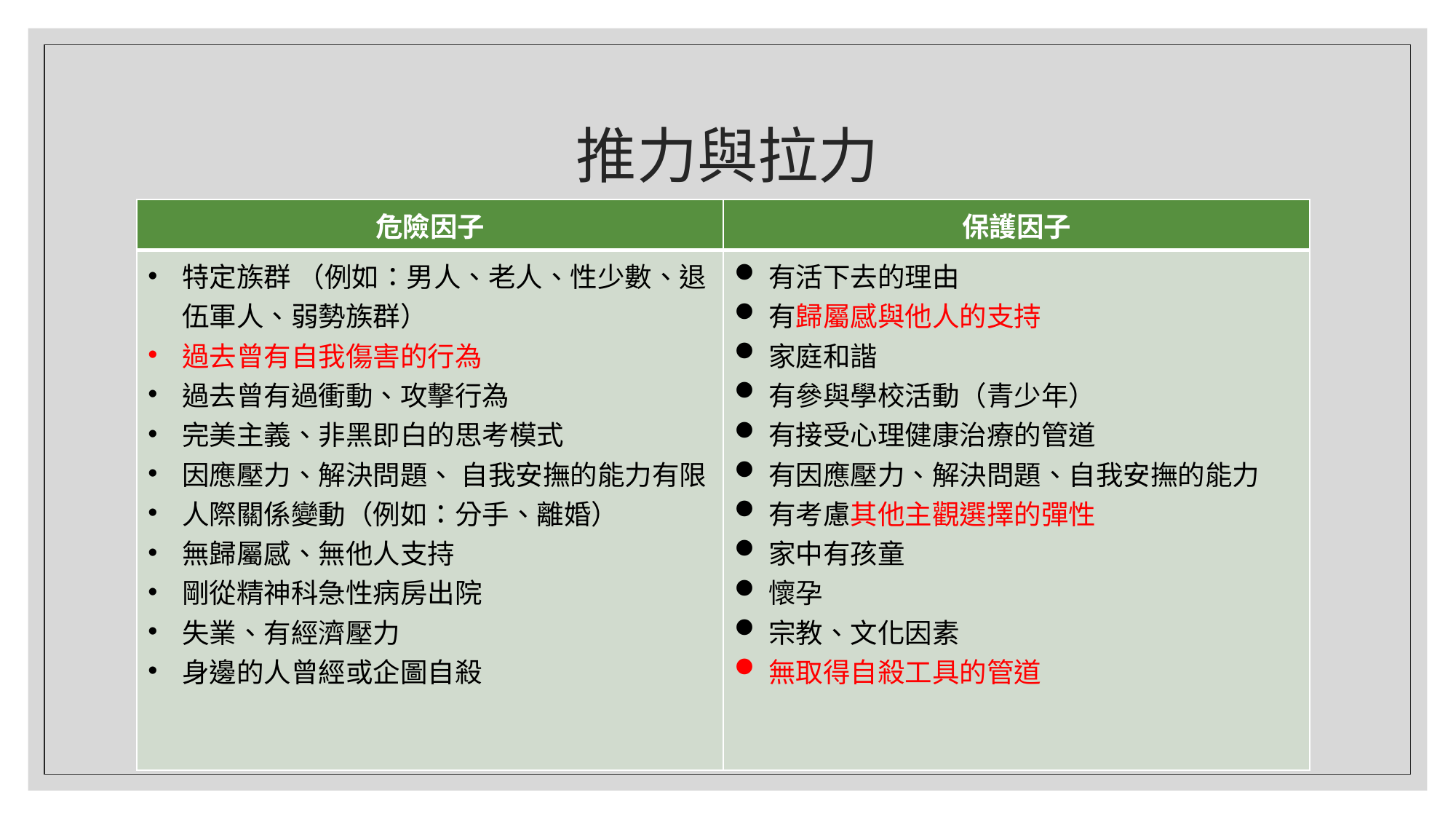

# 推力與拉力
| 危險因子 | 保護因子 |
| --- | --- |
| 特定族群 （例如：男人、老人、性少數、退伍軍人、弱勢族群） 過去曾有自我傷害的行為 過去曾有過衝動、攻擊行為 完美主義、非黑即白的思考模式 因應壓力、解決問題、 自我安撫的能力有限 人際關係變動（例如：分手、離婚） 無歸屬感、無他人支持 剛從精神科急性病房出院 失業、有經濟壓力 身邊的人曾經或企圖自殺 | 有活下去的理由 有歸屬感與他人的支持 家庭和諧 有參與學校活動（青少年） 有接受心理健康治療的管道 有因應壓力、解決問題、自我安撫的能力 有考慮其他主觀選擇的彈性 家中有孩童 懷孕 宗教、文化因素 無取得自殺工具的管道 |